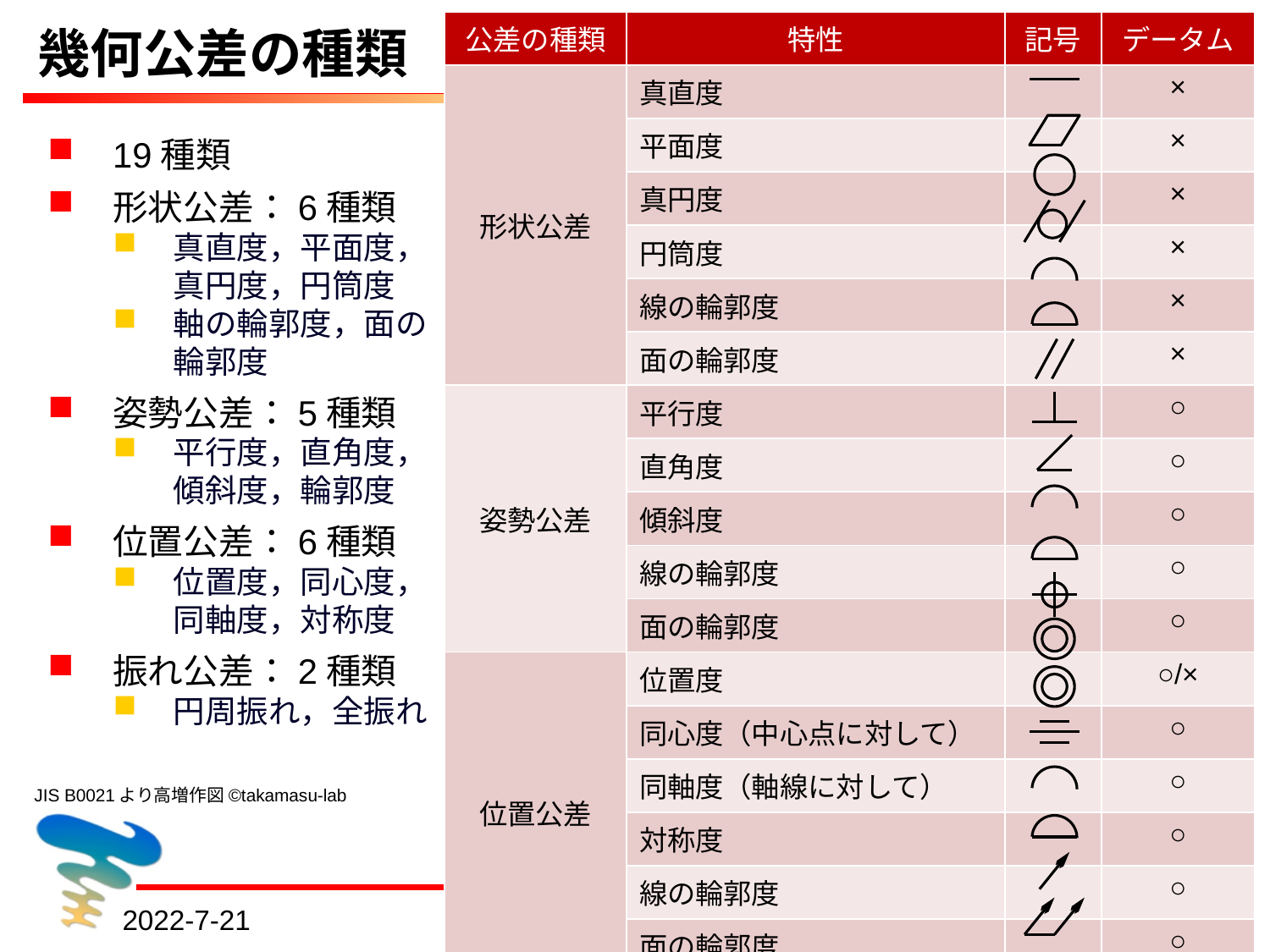

| 公差の種類 | 特性 | 記号 | データム |
| --- | --- | --- | --- |
| 形状公差 | 真直度 |  | × |
|  | 平面度 |  | × |
|  | 真円度 |  | × |
|  | 円筒度 |  | × |
|  | 線の輪郭度 |  | × |
|  | 面の輪郭度 |  | × |
| 姿勢公差 | 平行度 |  | ○ |
|  | 直角度 |  | ○ |
|  | 傾斜度 |  | ○ |
|  | 線の輪郭度 |  | ○ |
|  | 面の輪郭度 |  | ○ |
| 位置公差 | 位置度 |  | ○/× |
|  | 同心度（中心点に対して） |  | ○ |
|  | 同軸度（軸線に対して） |  | ○ |
|  | 対称度 |  | ○ |
|  | 線の輪郭度 |  | ○ |
|  | 面の輪郭度 |  | ○ |
| 振れ公差 | 円周振れ |  | ○ |
|  | 全振れ |  | ○ |
# 幾何公差の種類

19種類
形状公差：6種類
真直度，平面度，真円度，円筒度
軸の輪郭度，面の輪郭度
姿勢公差：5種類
平行度，直角度，傾斜度，輪郭度
位置公差：6種類
位置度，同心度，同軸度，対称度
振れ公差：2種類
円周振れ，全振れ

JIS B0021より高増作図©takamasu-lab

2022-7-21
精密測定03b：幾何公差
12